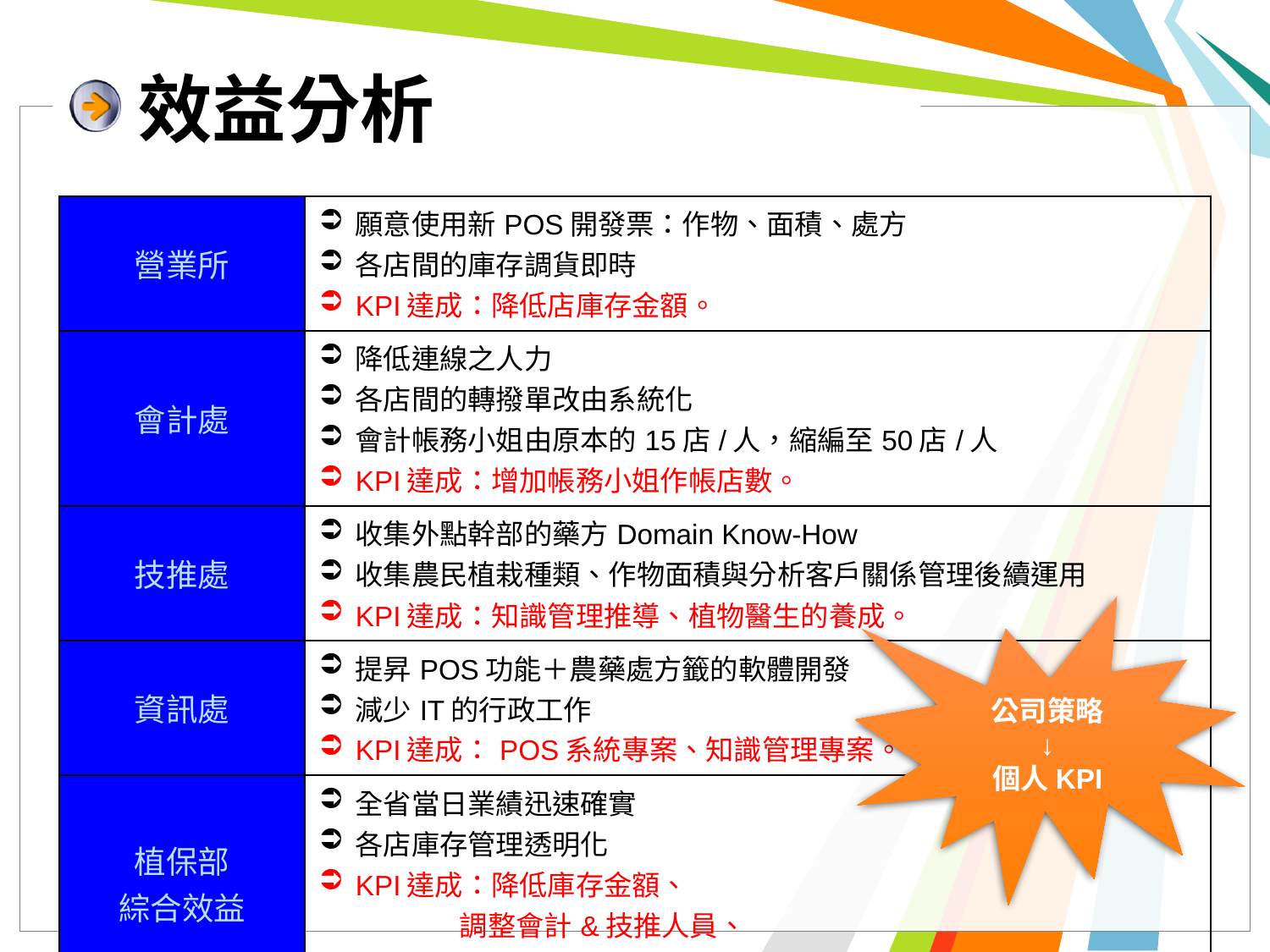

# 效益分析
| 營業所 | 願意使用新POS開發票：作物、面積、處方 各店間的庫存調貨即時 KPI達成：降低店庫存金額。 |
| --- | --- |
| 會計處 | 降低連線之人力 各店間的轉撥單改由系統化 會計帳務小姐由原本的15店/人，縮編至50店/人 KPI達成：增加帳務小姐作帳店數。 |
| 技推處 | 收集外點幹部的藥方Domain Know-How 收集農民植栽種類、作物面積與分析客戶關係管理後續運用 KPI達成：知識管理推導、植物醫生的養成。 |
| 資訊處 | 提昇POS功能＋農藥處方籤的軟體開發 減少IT的行政工作 KPI達成：POS系統專案、知識管理專案。 |
| 植保部 綜合效益 | 全省當日業績迅速確實 各店庫存管理透明化 KPI達成：降低庫存金額、 調整會計&技推人員、 掌握農民作物用藥，提升促銷方案。 |
公司策略
↓
個人KPI